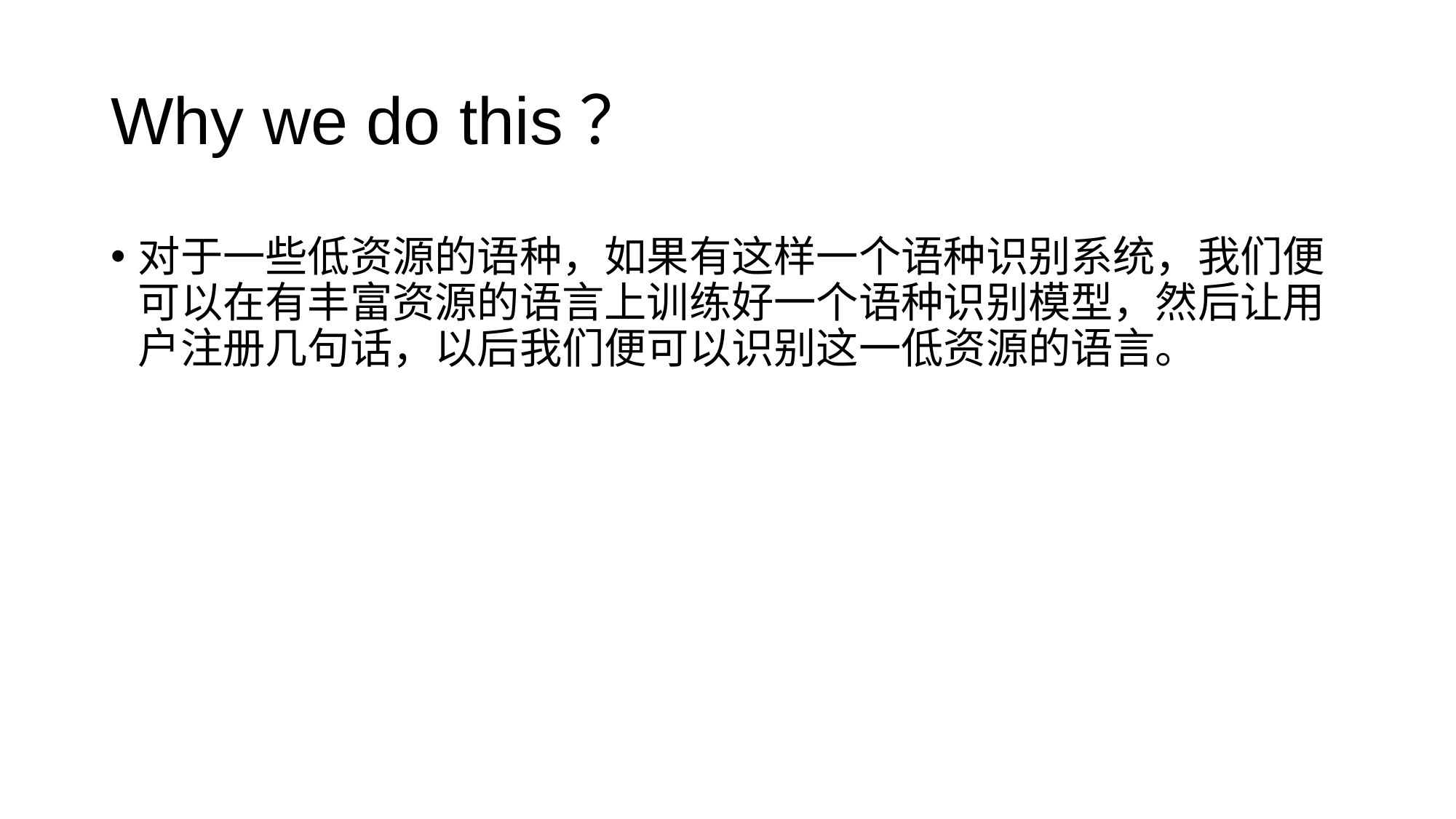

# Why we do this？
对于一些低资源的语种，如果有这样一个语种识别系统，我们便可以在有丰富资源的语言上训练好一个语种识别模型，然后让用户注册几句话，以后我们便可以识别这一低资源的语言。